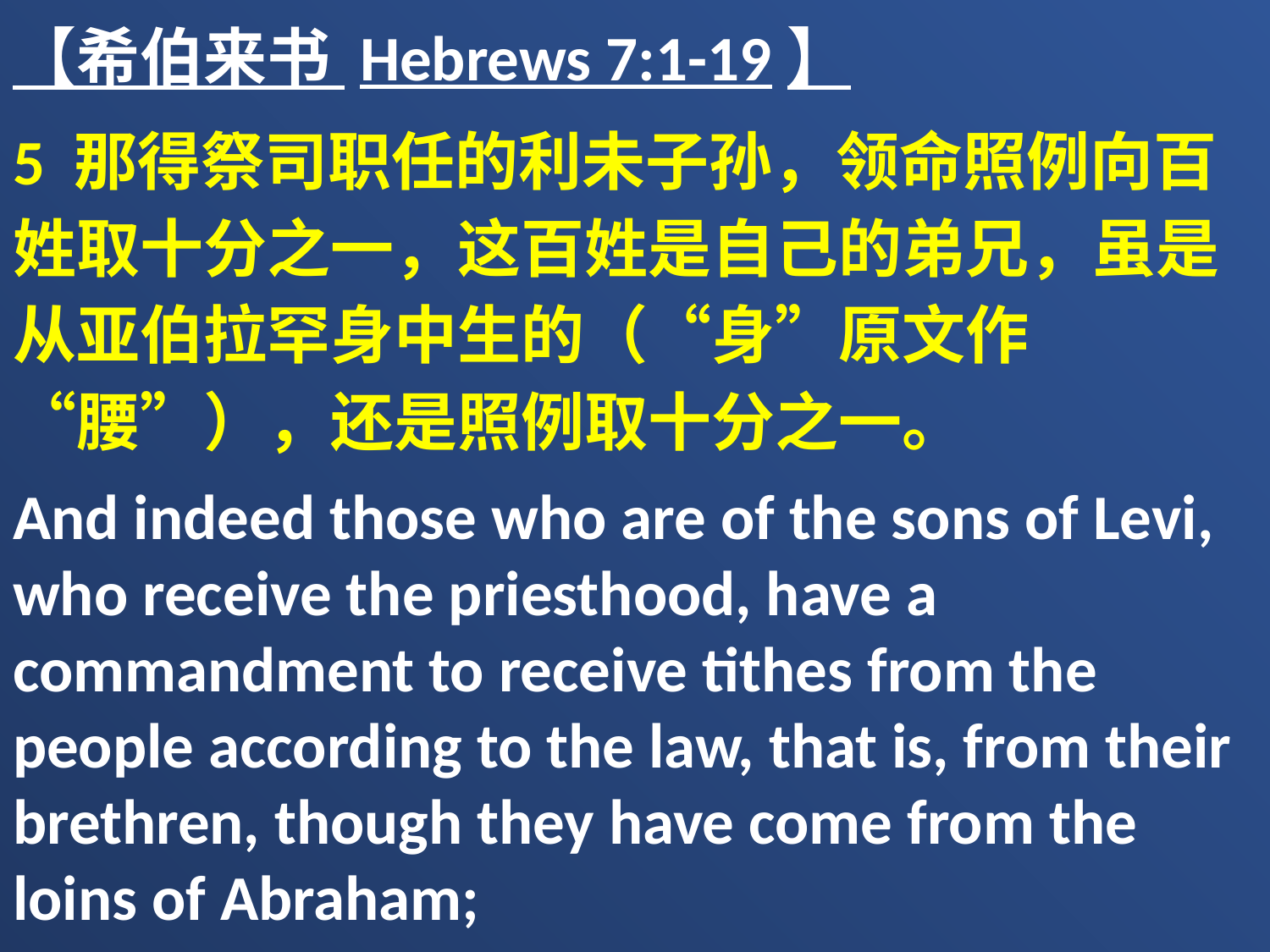

【希伯来书 Hebrews 7:1-19】
5 那得祭司职任的利未子孙，领命照例向百姓取十分之一，这百姓是自己的弟兄，虽是从亚伯拉罕身中生的（“身”原文作“腰”），还是照例取十分之一。
And indeed those who are of the sons of Levi, who receive the priesthood, have a commandment to receive tithes from the people according to the law, that is, from their brethren, though they have come from the loins of Abraham;